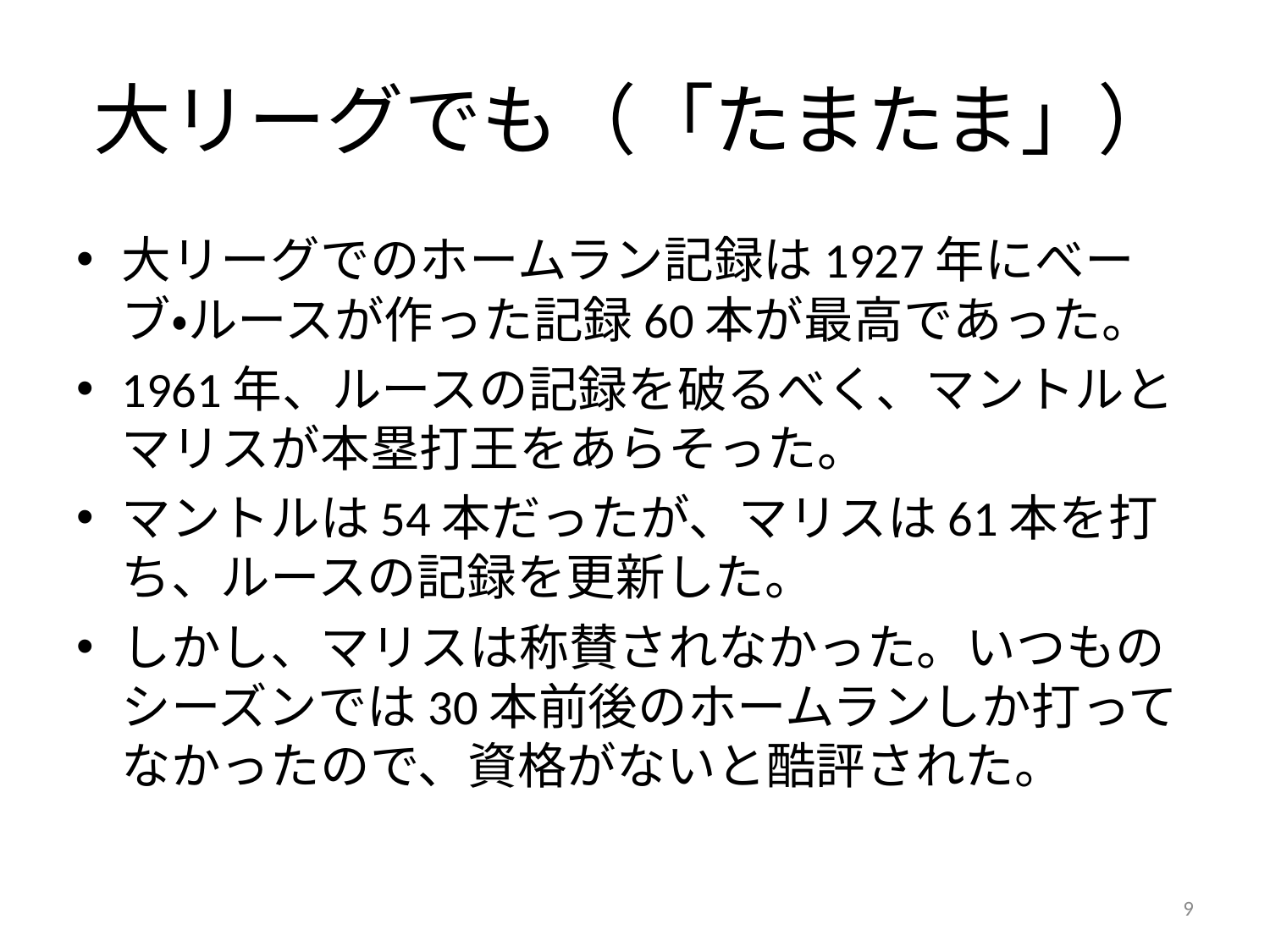

# 大リーグでも（「たまたま」）
大リーグでのホームラン記録は1927年にべーブ・ルースが作った記録60本が最高であった。
1961年、ルースの記録を破るべく、マントルとマリスが本塁打王をあらそった。
マントルは54本だったが、マリスは61本を打ち、ルースの記録を更新した。
しかし、マリスは称賛されなかった。いつものシーズンでは30本前後のホームランしか打ってなかったので、資格がないと酷評された。
9